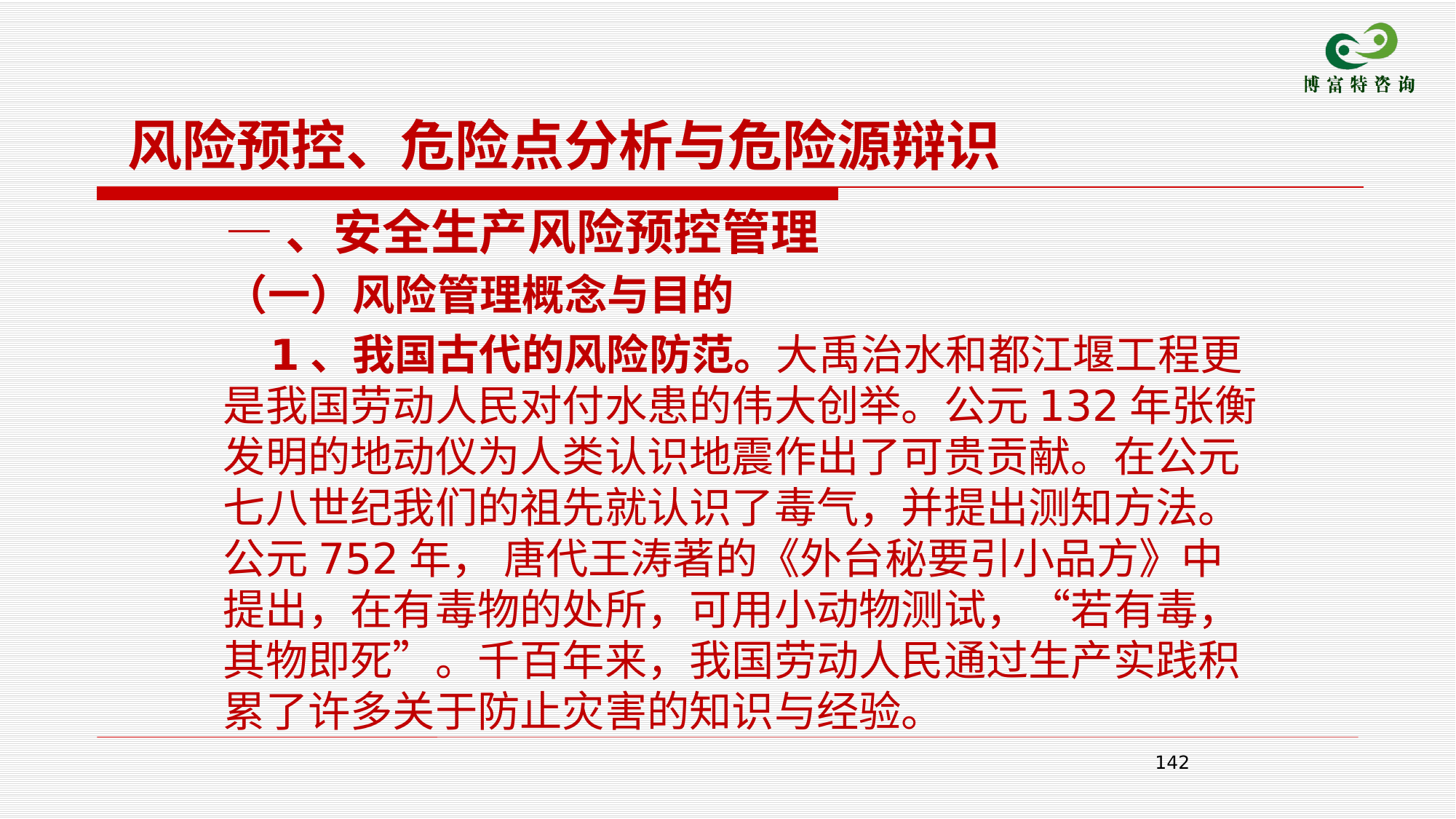

风险预控、危险点分析与危险源辩识
      —、安全生产风险预控管理
     （一）风险管理概念与目的
       1、我国古代的风险防范。大禹治水和都江堰工程更是我国劳动人民对付水患的伟大创举。公元132年张衡发明的地动仪为人类认识地震作出了可贵贡献。在公元七八世纪我们的祖先就认识了毒气，并提出测知方法。公元752年， 唐代王涛著的《外台秘要引小品方》中提出，在有毒物的处所，可用小动物测试，“若有毒，其物即死”。千百年来，我国劳动人民通过生产实践积累了许多关于防止灾害的知识与经验。

142